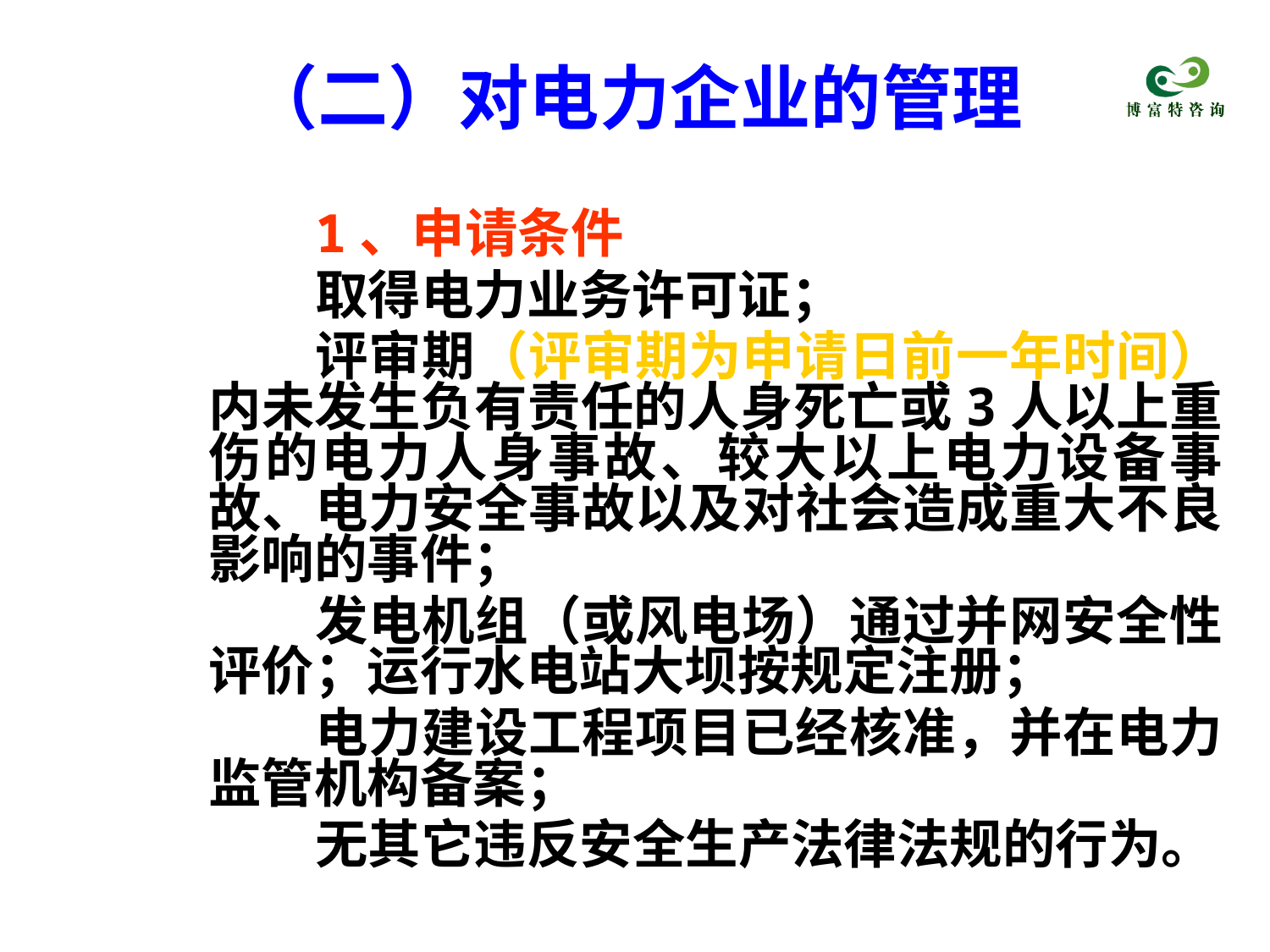

# （二）对电力企业的管理
1、申请条件
取得电力业务许可证；
评审期（评审期为申请日前一年时间）内未发生负有责任的人身死亡或3人以上重伤的电力人身事故、较大以上电力设备事故、电力安全事故以及对社会造成重大不良影响的事件；
发电机组（或风电场）通过并网安全性评价；运行水电站大坝按规定注册；
电力建设工程项目已经核准，并在电力监管机构备案；
无其它违反安全生产法律法规的行为。